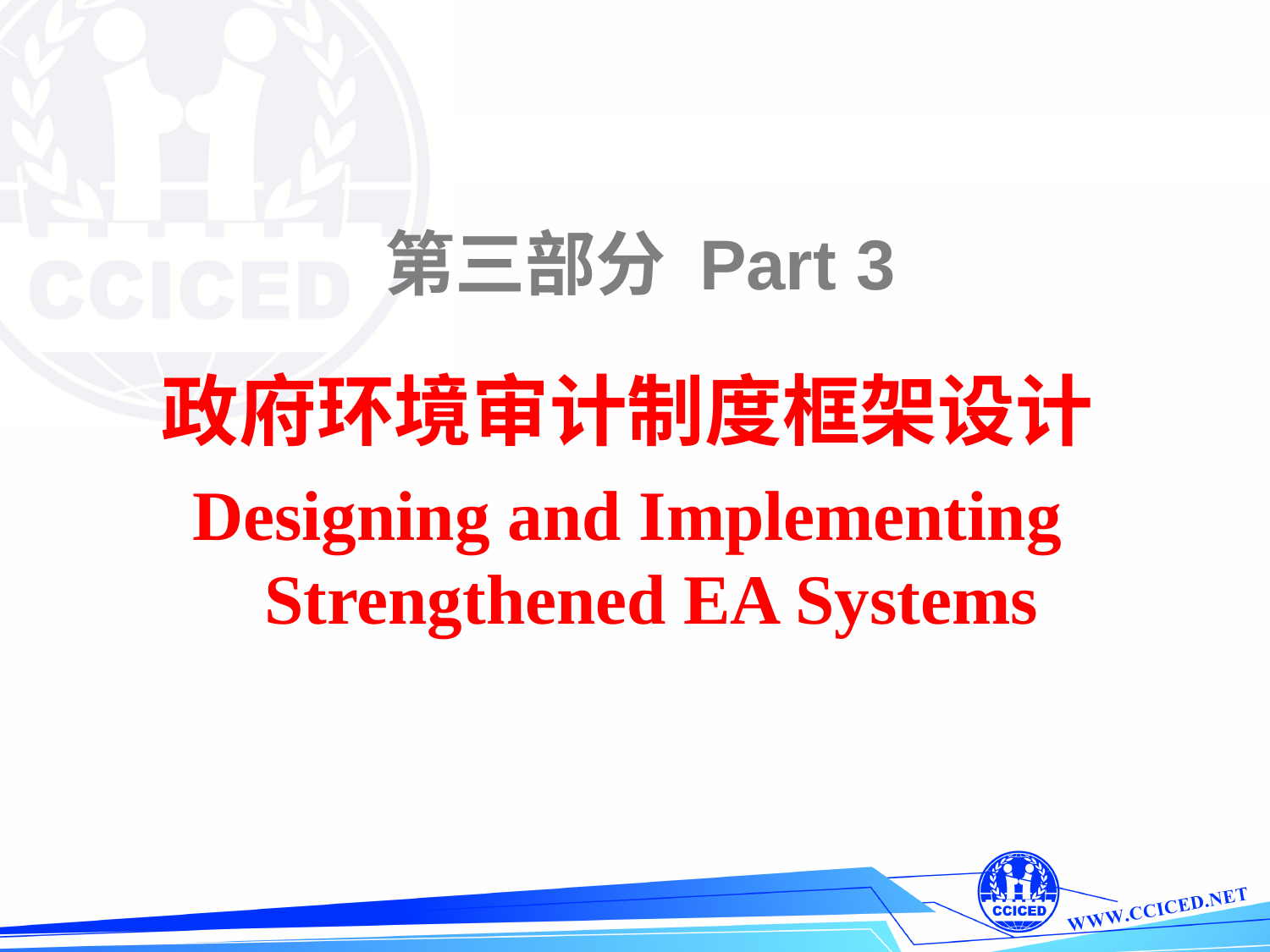

第三部分 Part 3
政府环境审计制度框架设计
Designing and Implementing Strengthened EA Systems